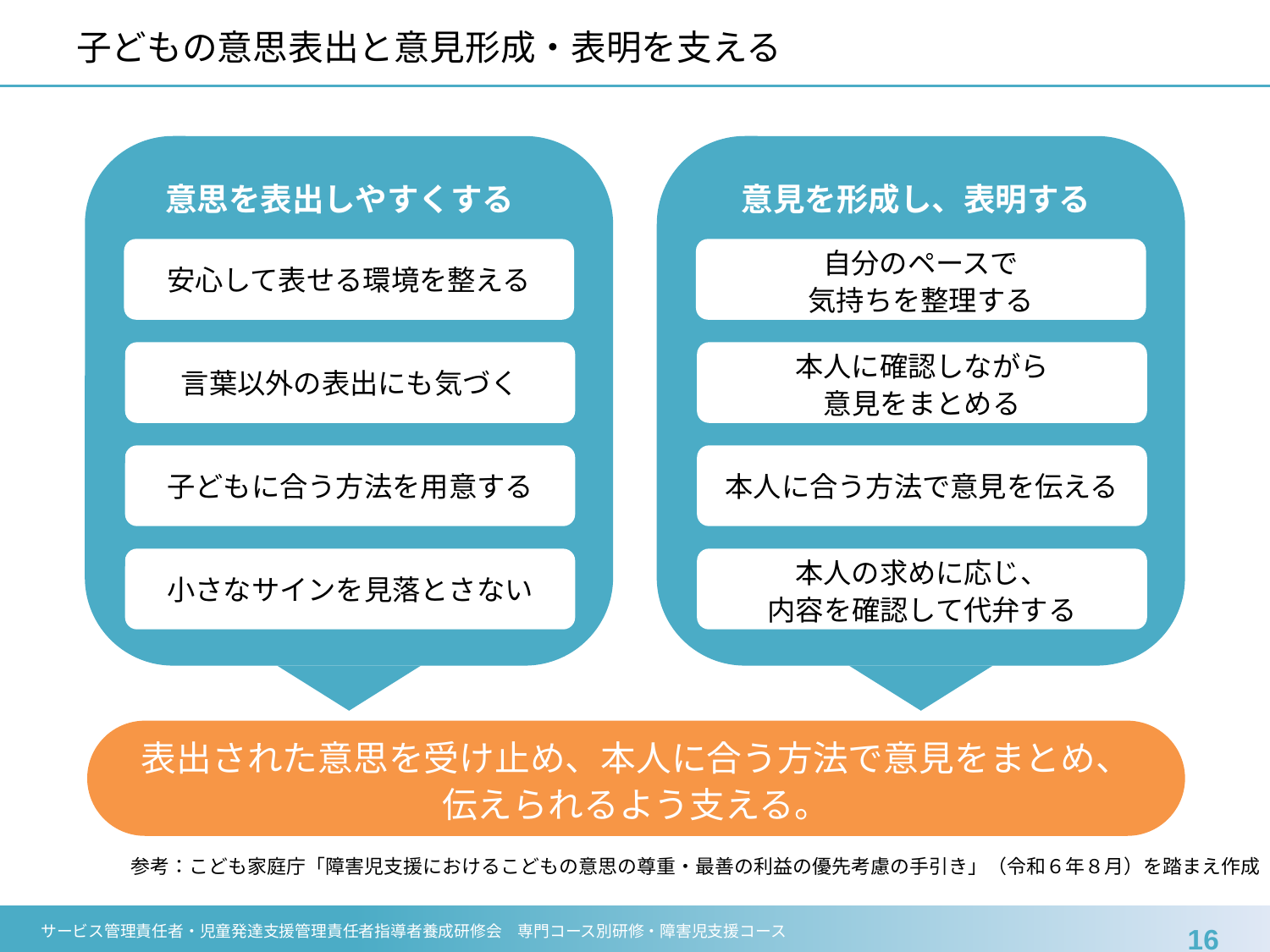

# 子どもの意思表出と意見形成・表明を支える

意思を表出しやすくする
意見を形成し、表明する
安心して表せる環境を整える
自分のペースで
気持ちを整理する
言葉以外の表出にも気づく
本人に確認しながら
意見をまとめる
子どもに合う方法を用意する
本人に合う方法で意見を伝える
小さなサインを見落とさない
本人の求めに応じ、
内容を確認して代弁する

表出された意思を受け止め、本人に合う方法で意見をまとめ、
伝えられるよう支える。
参考：こども家庭庁「障害児支援におけるこどもの意思の尊重・最善の利益の優先考慮の手引き」（令和６年８月）を踏まえ作成